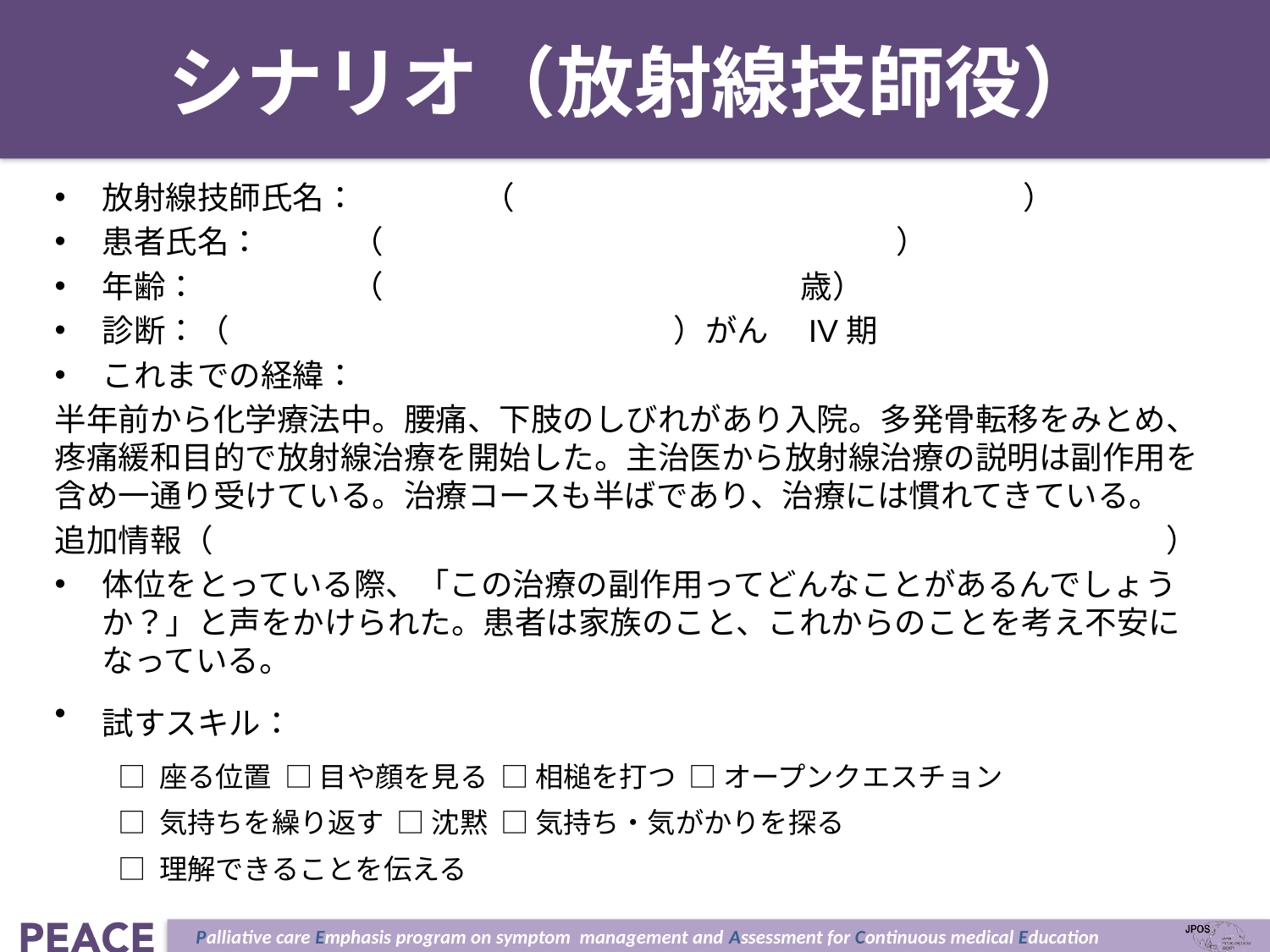

# シナリオ（放射線技師役）
放射線技師氏名：	（		　　　　　　　　　）
患者氏名：	（		　　　　　　　　　）
年齢：	（	　　　　　　　　　　歳）
診断：（				　　）がん　IV期
これまでの経緯：
半年前から化学療法中。腰痛、下肢のしびれがあり入院。多発骨転移をみとめ、疼痛緩和目的で放射線治療を開始した。主治医から放射線治療の説明は副作用を含め一通り受けている。治療コースも半ばであり、治療には慣れてきている。
追加情報（　　　　　　　　　　　　　　　　　　　　　　　　　　　　　　）
体位をとっている際、「この治療の副作用ってどんなことがあるんでしょうか？」と声をかけられた。患者は家族のこと、これからのことを考え不安になっている。
試すスキル：
□ 座る位置  □ 目や顔を見る  □ 相槌を打つ  □ オープンクエスチョン
□ 気持ちを繰り返す  □ 沈黙  □ 気持ち・気がかりを探る
□ 理解できることを伝える